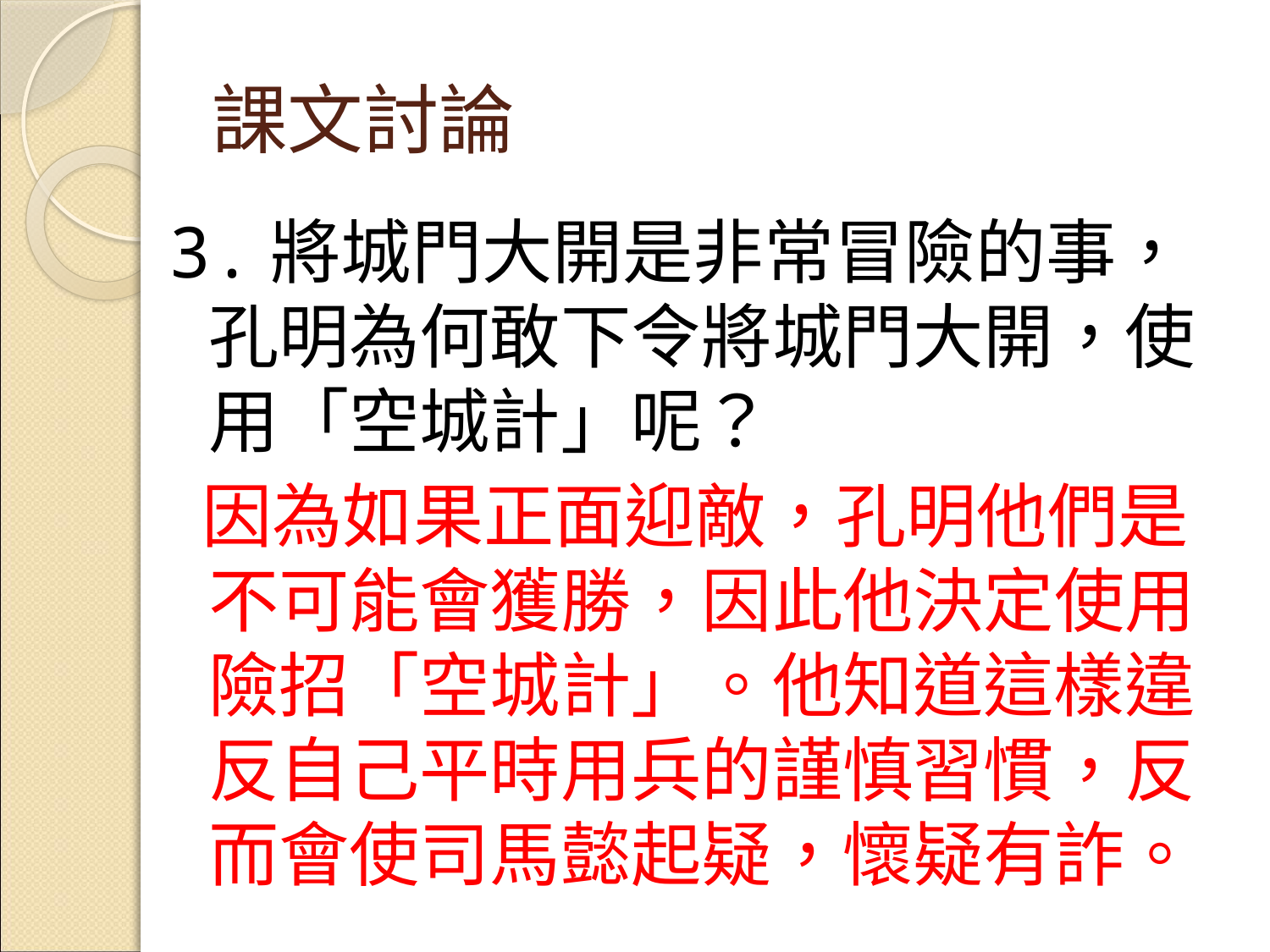

課文討論
3.將城門大開是非常冒險的事，孔明為何敢下令將城門大開，使用「空城計」呢？
 因為如果正面迎敵，孔明他們是不可能會獲勝，因此他決定使用險招「空城計」。他知道這樣違反自己平時用兵的謹慎習慣，反而會使司馬懿起疑，懷疑有詐。